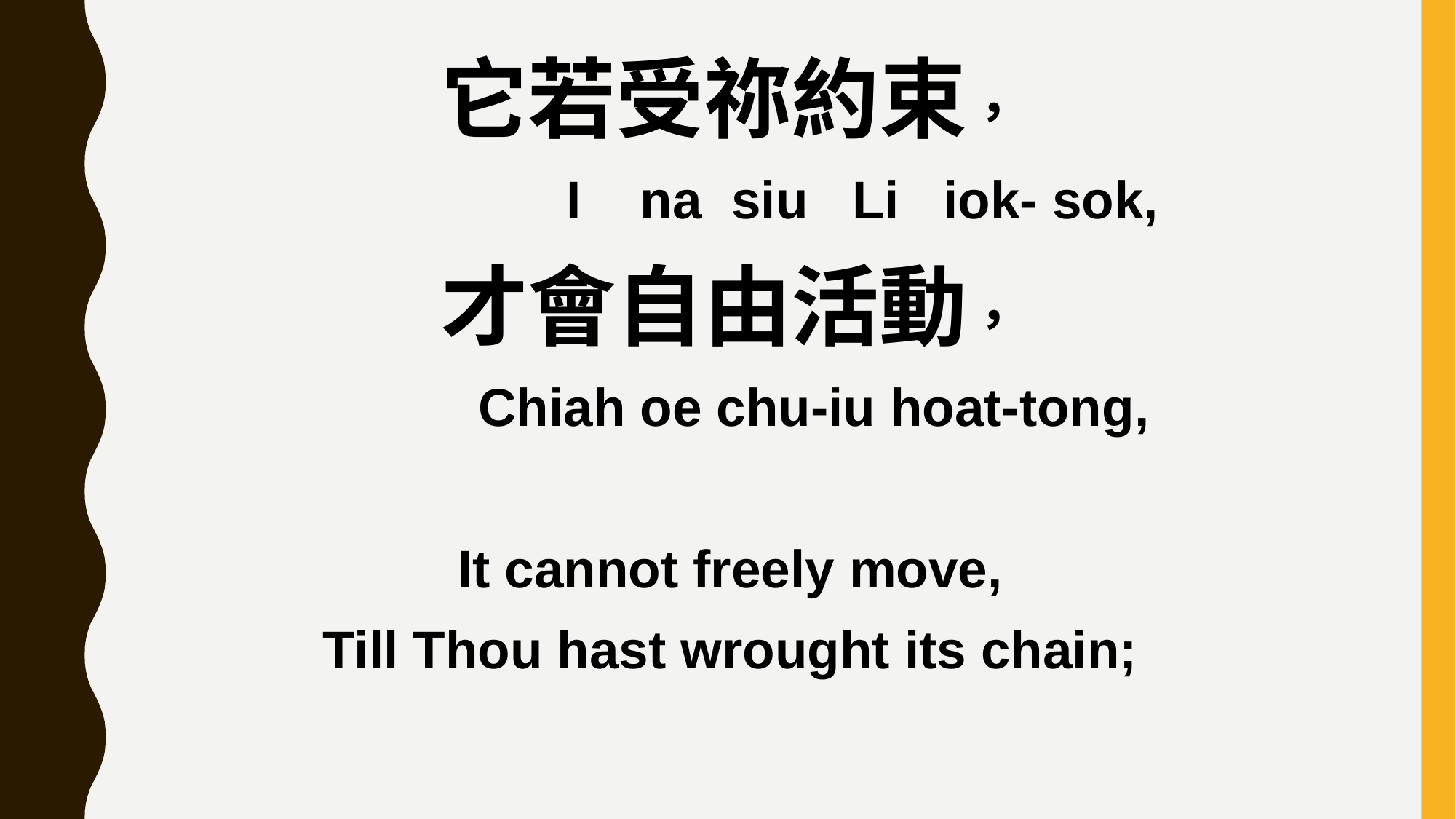

它若受祢約束，
                         I    na  siu   Li   iok- sok,
才會自由活動，
                   Chiah oe chu-iu hoat-tong,

It cannot freely move,
Till Thou hast wrought its chain;